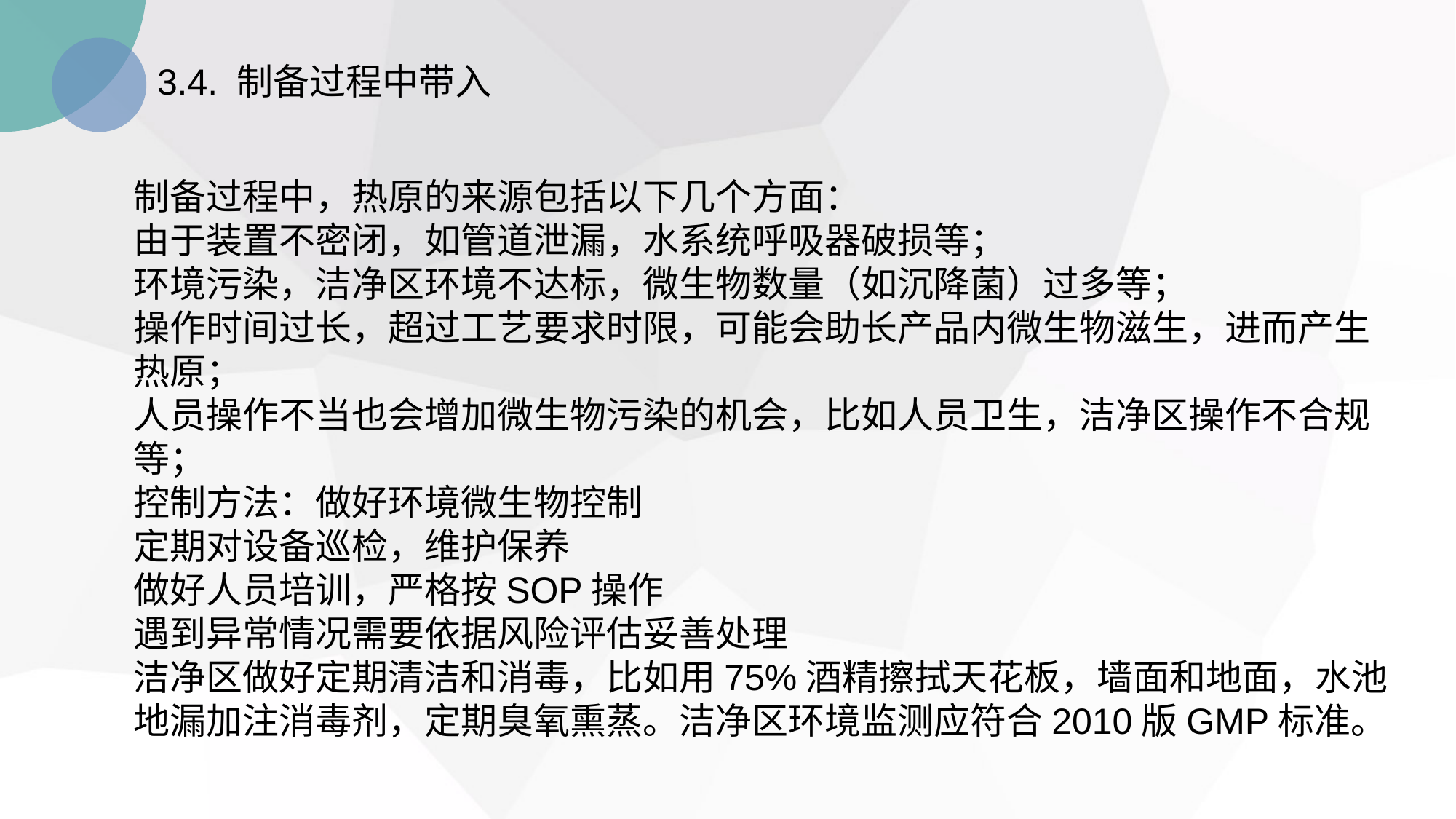

3.4. 制备过程中带入
制备过程中，热原的来源包括以下几个方面：
由于装置不密闭，如管道泄漏，水系统呼吸器破损等；
环境污染，洁净区环境不达标，微生物数量（如沉降菌）过多等；
操作时间过长，超过工艺要求时限，可能会助长产品内微生物滋生，进而产生热原；
人员操作不当也会增加微生物污染的机会，比如人员卫生，洁净区操作不合规等；
控制方法：做好环境微生物控制
定期对设备巡检，维护保养
做好人员培训，严格按SOP操作
遇到异常情况需要依据风险评估妥善处理
洁净区做好定期清洁和消毒，比如用75%酒精擦拭天花板，墙面和地面，水池地漏加注消毒剂，定期臭氧熏蒸。洁净区环境监测应符合2010版GMP标准。